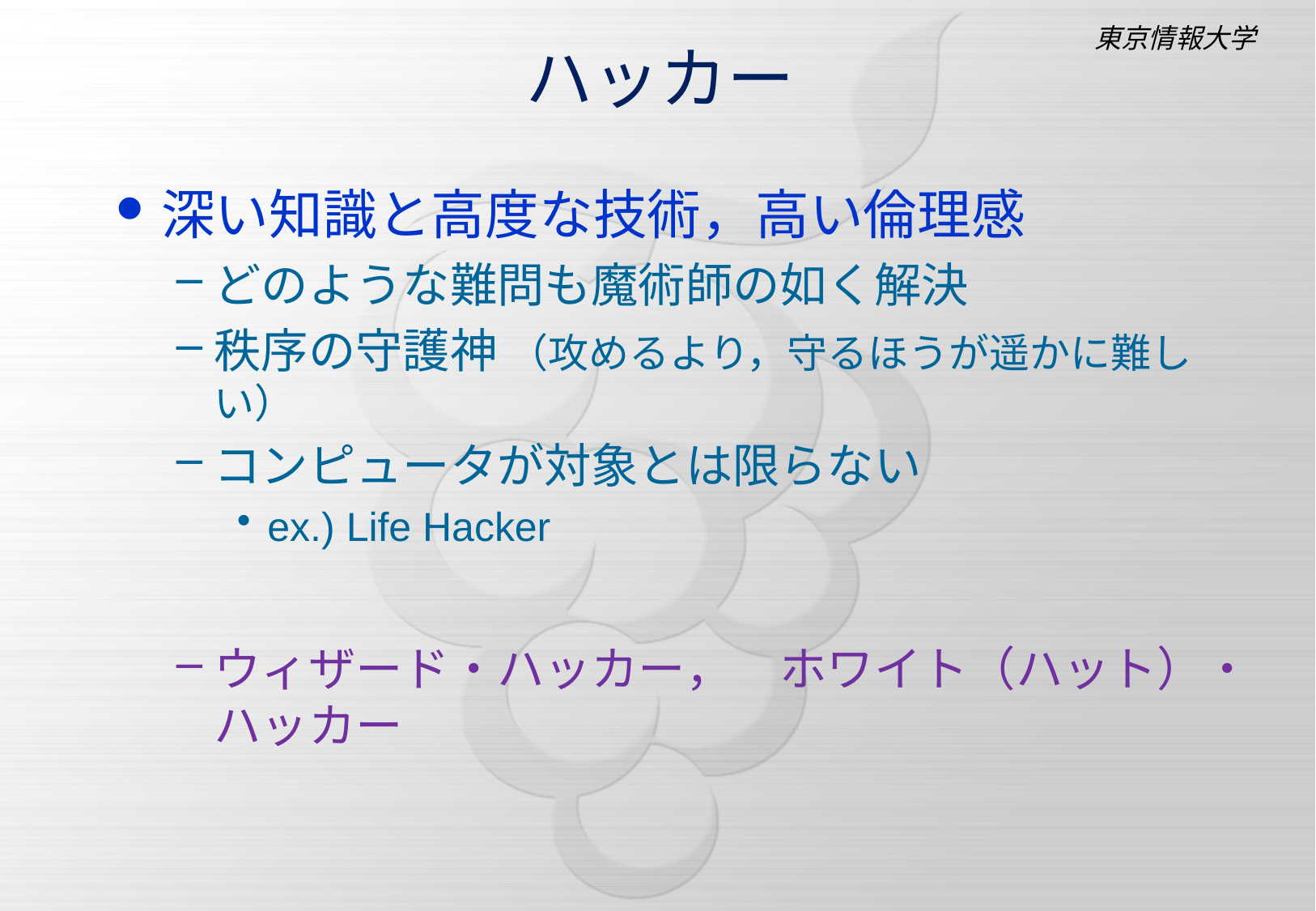

# ハッカー
深い知識と高度な技術，高い倫理感
どのような難問も魔術師の如く解決
秩序の守護神 （攻めるより，守るほうが遥かに難しい）
コンピュータが対象とは限らない
ex.) Life Hacker

ウィザード・ハッカー，　ホワイト（ハット）・ハッカー